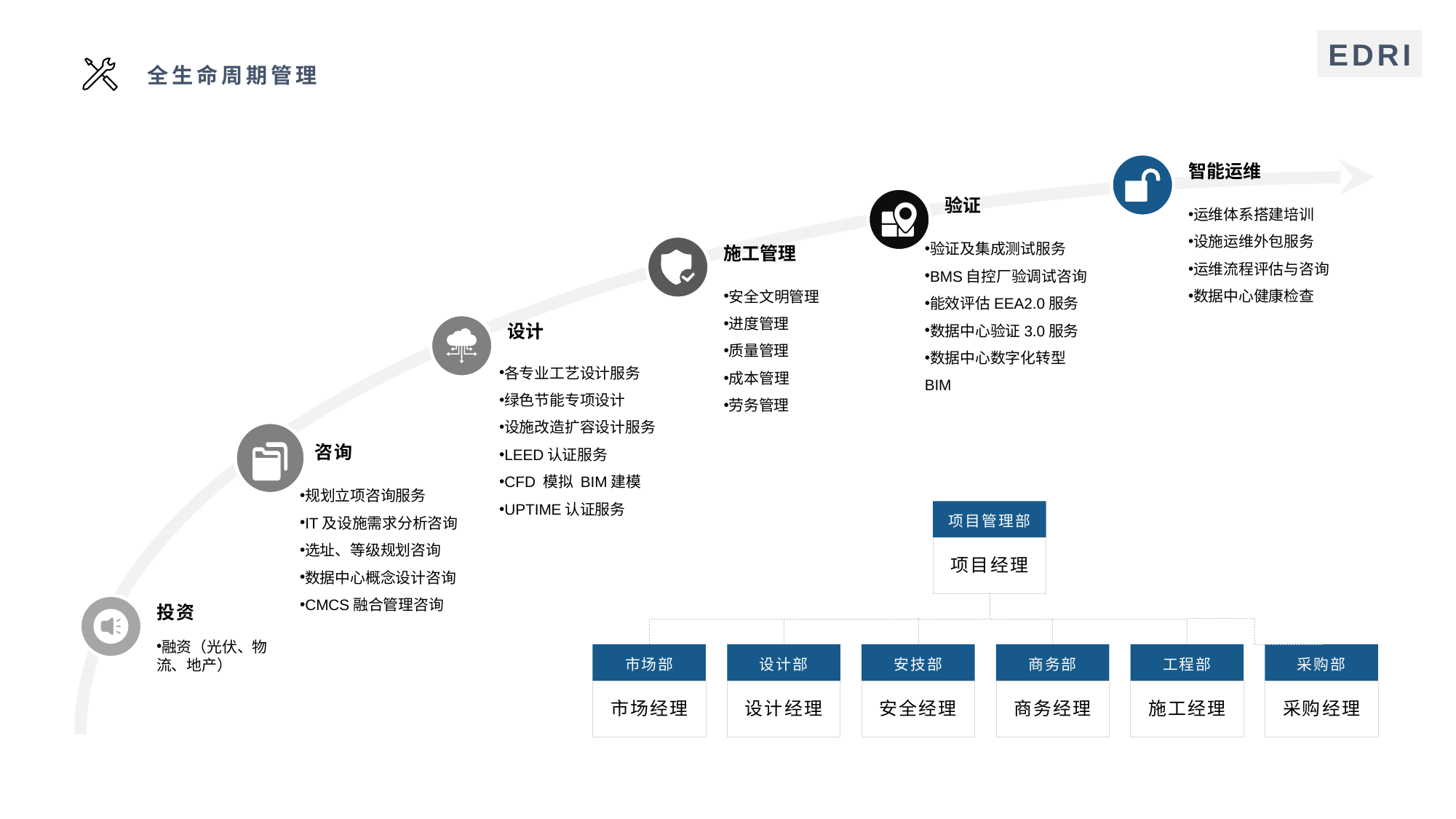

EDRI
全生命周期管理

全面执行ISO系列总承包项目管理范
智能运维
运维体系搭建培训
设施运维外包服务
运维流程评估与咨询
数据中心健康检查

验证
验证及集成测试服务
BMS自控厂验调试咨询
能效评估EEA2.0服务
数据中心验证3.0服务
数据中心数字化转型BIM

施工管理
安全文明管理
进度管理
质量管理
成本管理
劳务管理

设计
各专业工艺设计服务
绿色节能专项设计
设施改造扩容设计服务
LEED认证服务
CFD 模拟 BIM建模
UPTIME认证服务

咨询
规划立项咨询服务
IT及设施需求分析咨询
选址、等级规划咨询
数据中心概念设计咨询
CMCS融合管理咨询

项目管理部
项目经理
市场部
市场经理
设计部
设计经理
安技部
安全经理
商务部
商务经理
工程部
施工经理
采购部
采购经理
投资
融资（光伏、物流、地产）